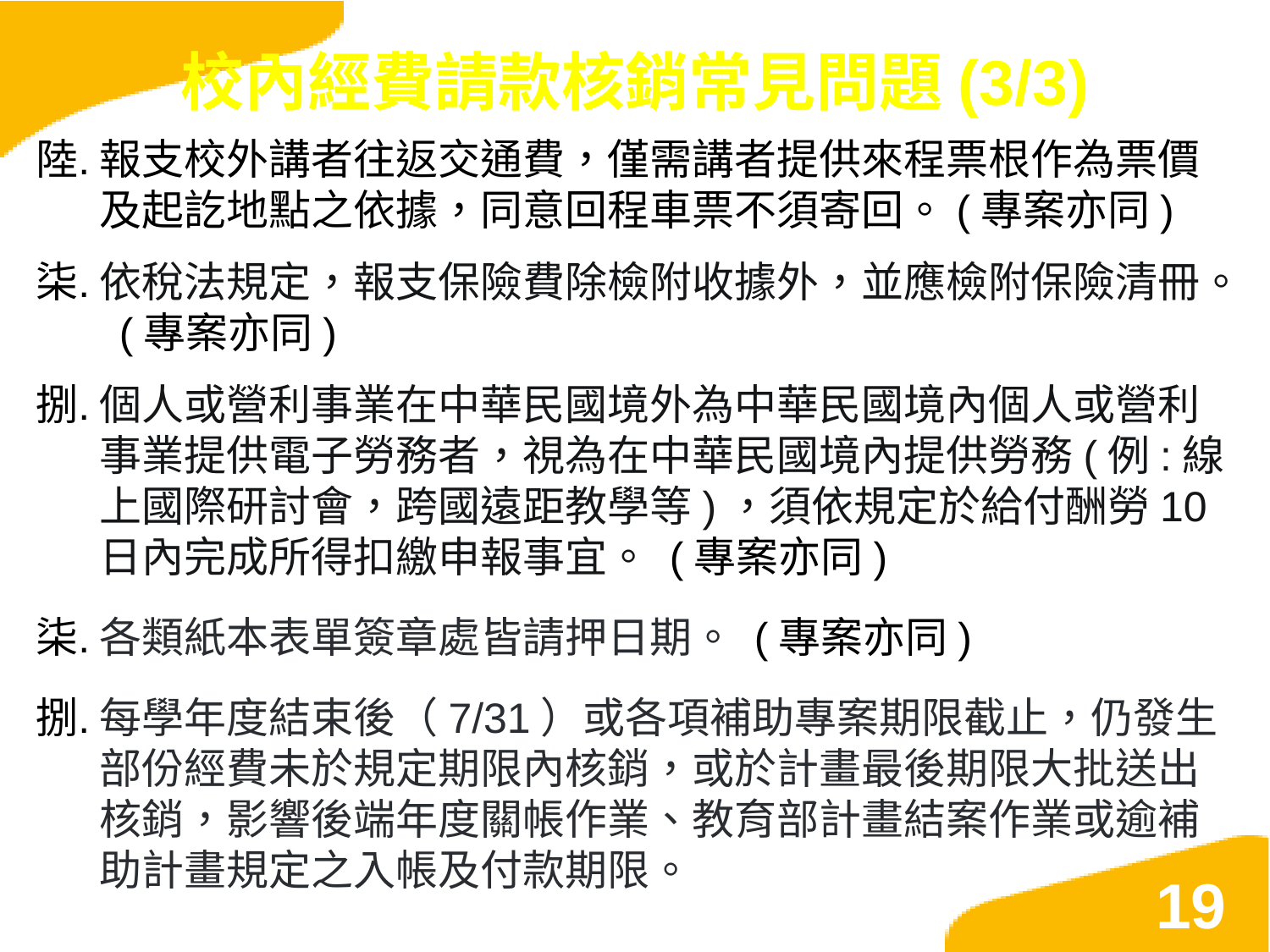

# 校內經費請款核銷常見問題(3/3)
報支校外講者往返交通費，僅需講者提供來程票根作為票價及起訖地點之依據，同意回程車票不須寄回。(專案亦同)
依稅法規定，報支保險費除檢附收據外，並應檢附保險清冊。 (專案亦同)
個人或營利事業在中華民國境外為中華民國境內個人或營利事業提供電子勞務者，視為在中華民國境內提供勞務(例:線上國際研討會，跨國遠距教學等)，須依規定於給付酬勞10日內完成所得扣繳申報事宜。 (專案亦同)
各類紙本表單簽章處皆請押日期。 (專案亦同)
每學年度結束後（7/31）或各項補助專案期限截止，仍發生部份經費未於規定期限內核銷，或於計畫最後期限大批送出核銷，影響後端年度關帳作業、教育部計畫結案作業或逾補助計畫規定之入帳及付款期限。

19